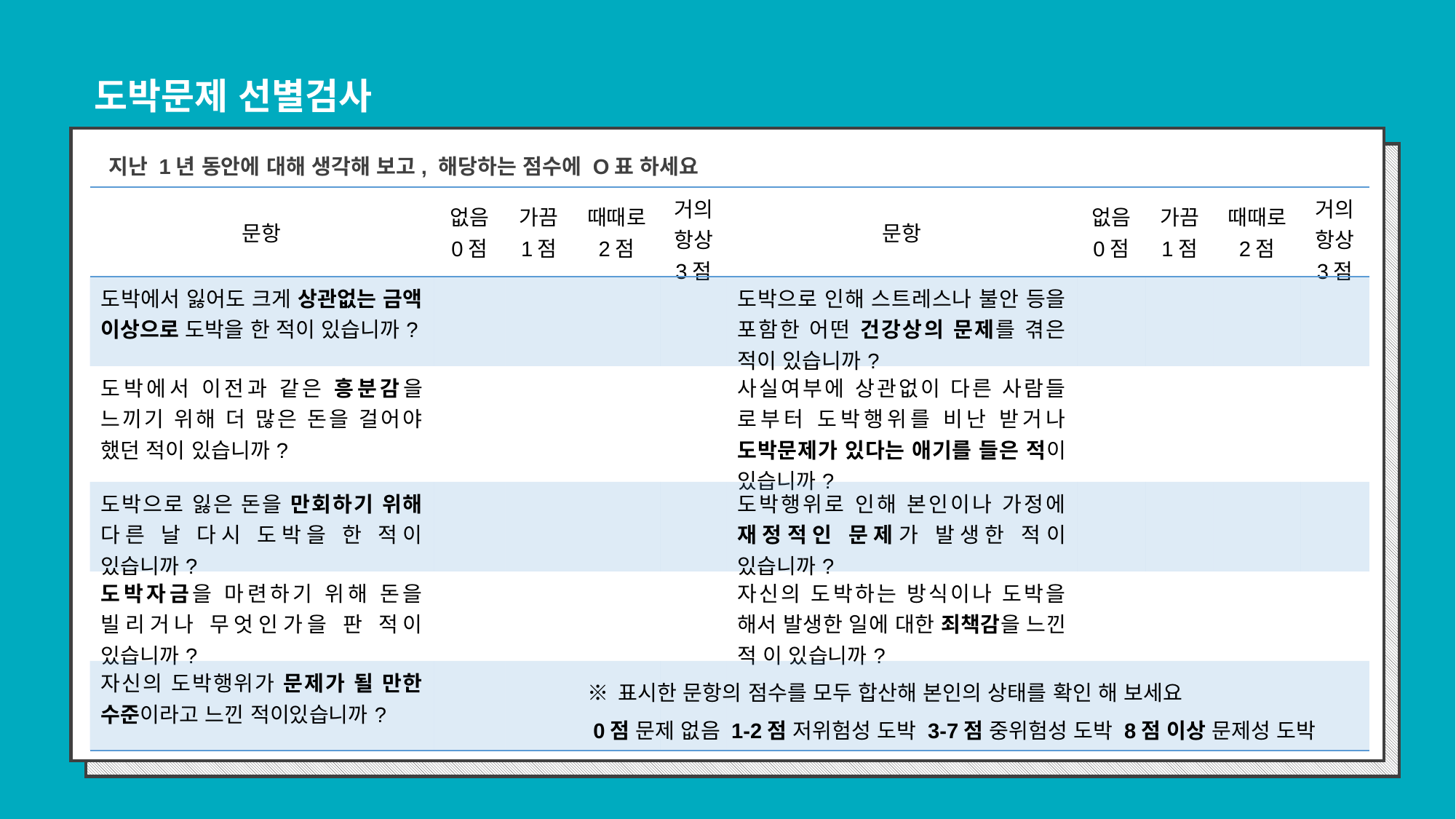

도박문제 선별검사

지난 1년 동안에 대해 생각해 보고, 해당하는 점수에 O표 하세요
| 문항 | 없음 0점 | 가끔 1점 | 때때로 2점 | 거의 항상 3점 | 문항 | 없음 0점 | 가끔 1점 | 때때로 2점 | 거의 항상 3점 |
| --- | --- | --- | --- | --- | --- | --- | --- | --- | --- |
| 도박에서 잃어도 크게 상관없는 금액 이상으로 도박을 한 적이 있습니까? |  |  |  |  | 도박으로 인해 스트레스나 불안 등을 포함한 어떤 건강상의 문제를 겪은 적이 있습니까? |  |  |  |  |
| 도박에서 이전과 같은 흥분감을 느끼기 위해 더 많은 돈을 걸어야 했던 적이 있습니까? |  |  |  |  | 사실여부에 상관없이 다른 사람들 로부터 도박행위를 비난 받거나 도박문제가 있다는 애기를 들은 적이 있습니까? |  |  |  |  |
| 도박으로 잃은 돈을 만회하기 위해 다른 날 다시 도박을 한 적이 있습니까? |  |  |  |  | 도박행위로 인해 본인이나 가정에 재정적인 문제가 발생한 적이 있습니까? |  |  |  |  |
| 도박자금을 마련하기 위해 돈을 빌리거나 무엇인가을 판 적이 있습니까? |  |  |  |  | 자신의 도박하는 방식이나 도박을 해서 발생한 일에 대한 죄책감을 느낀 적 이 있습니까? |  |  |  |  |
| 자신의 도박행위가 문제가 될 만한 수준이라고 느낀 적이있습니까? |  |  |  |  |  |  |  |  |  |
※ 표시한 문항의 점수를 모두 합산해 본인의 상태를 확인 해 보세요
 0점 문제 없음 1-2점 저위험성 도박 3-7점 중위험성 도박 8점 이상 문제성 도박